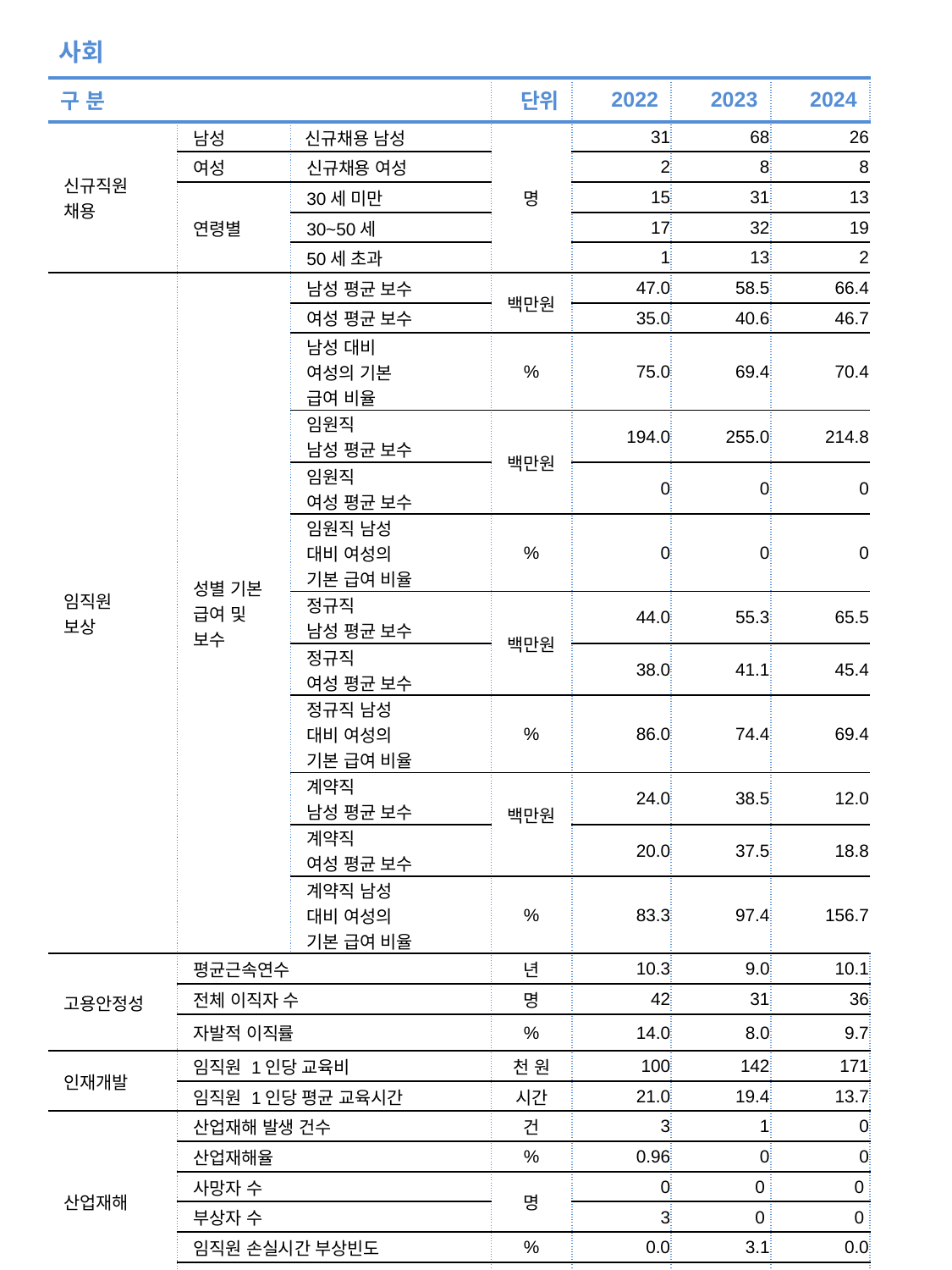

사회
| 구 분 |  |  | 단위 | 2022 | 2023 | 2024 |
| --- | --- | --- | --- | --- | --- | --- |
| 신규직원 채용 | 남성 | 신규채용 남성 | 명 | 31 | 68 | 26 |
|  | 여성 | 신규채용 여성 |  | 2 | 8 | 8 |
|  | 연령별 | 30세 미만 |  | 15 | 31 | 13 |
|  |  | 30~50세 |  | 17 | 32 | 19 |
|  |  | 50세 초과 |  | 1 | 13 | 2 |
| 임직원 보상 | 성별 기본 급여 및 보수 | 남성 평균 보수 | 백만원 | 47.0 | 58.5 | 66.4 |
|  |  | 여성 평균 보수 |  | 35.0 | 40.6 | 46.7 |
|  |  | 남성 대비 여성의 기본 급여 비율 | % | 75.0 | 69.4 | 70.4 |
|  |  | 임원직 남성 평균 보수 | 백만원 | 194.0 | 255.0 | 214.8 |
|  |  | 임원직 여성 평균 보수 |  | 0 | 0 | 0 |
|  |  | 임원직 남성 대비 여성의 기본 급여 비율 | % | 0 | 0 | 0 |
|  |  | 정규직 남성 평균 보수 | 백만원 | 44.0 | 55.3 | 65.5 |
|  |  | 정규직 여성 평균 보수 |  | 38.0 | 41.1 | 45.4 |
|  |  | 정규직 남성 대비 여성의 기본 급여 비율 | % | 86.0 | 74.4 | 69.4 |
|  |  | 계약직 남성 평균 보수 | 백만원 | 24.0 | 38.5 | 12.0 |
|  |  | 계약직 여성 평균 보수 |  | 20.0 | 37.5 | 18.8 |
|  |  | 계약직 남성 대비 여성의 기본 급여 비율 | % | 83.3 | 97.4 | 156.7 |
| 고용안정성 | 평균근속연수 |  | 년 | 10.3 | 9.0 | 10.1 |
|  | 전체 이직자 수 |  | 명 | 42 | 31 | 36 |
|  | 자발적 이직률 |  | % | 14.0 | 8.0 | 9.7 |
| 인재개발 | 임직원 1인당 교육비 |  | 천 원 | 100 | 142 | 171 |
|  | 임직원 1인당 평균 교육시간 |  | 시간 | 21.0 | 19.4 | 13.7 |
| 산업재해 | 산업재해 발생 건수 |  | 건 | 3 | 1 | 0 |
|  | 산업재해율 |  | % | 0.96 | 0 | 0 |
|  | 사망자 수 |  | 명 | 0 | 0 | 0 |
|  | 부상자 수 |  |  | 3 | 0 | 0 |
|  | 임직원 손실시간 부상빈도 |  | % | 0.0 | 3.1 | 0.0 |
|  | 손실 업무 시간 |  | 시간 | 3,400.0 | 308.6 | 0.0 |
| 동반성장 | 공급업체 현황 | 전체 협력사 수 | 수 | 6 | 7 | 6 |
|  |  | 협력사 구매 총액 | 백만 원 | 7,498 | 8,462 | 5,670 |